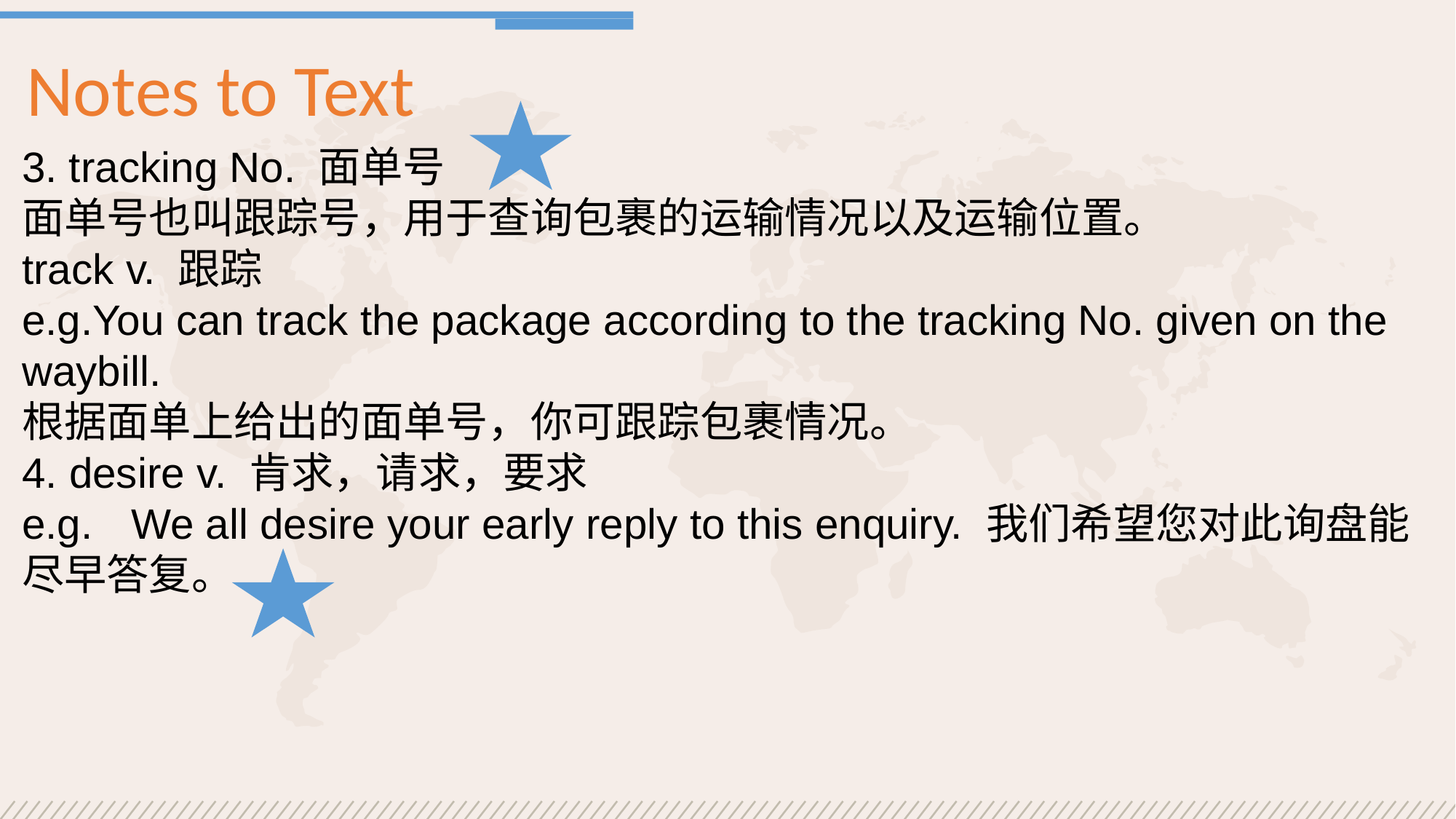

Notes to Text

3. tracking No. 面单号
面单号也叫跟踪号，用于查询包裹的运输情况以及运输位置。
track v. 跟踪
e.g.You can track the package according to the tracking No. given on the waybill.
根据面单上给出的面单号，你可跟踪包裹情况。
4. desire v. 肯求，请求，要求
e.g.	We all desire your early reply to this enquiry. 我们希望您对此询盘能尽早答复。